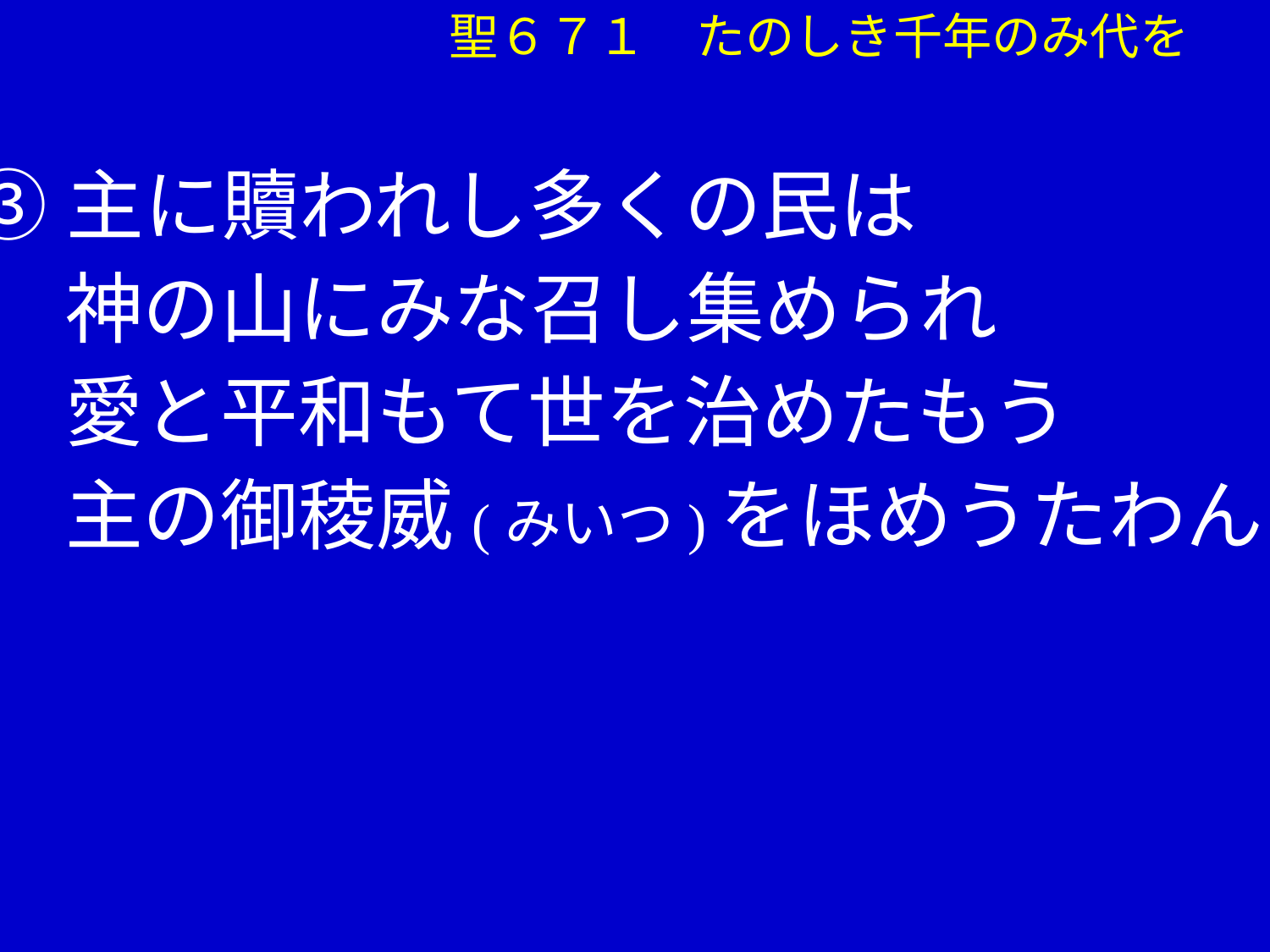

聖６７１　たのしき千年のみ代を
③主に贖われし多くの民は
　 神の山にみな召し集められ
　 愛と平和もて世を治めたもう
　 主の御稜威(みいつ)をほめうたわん